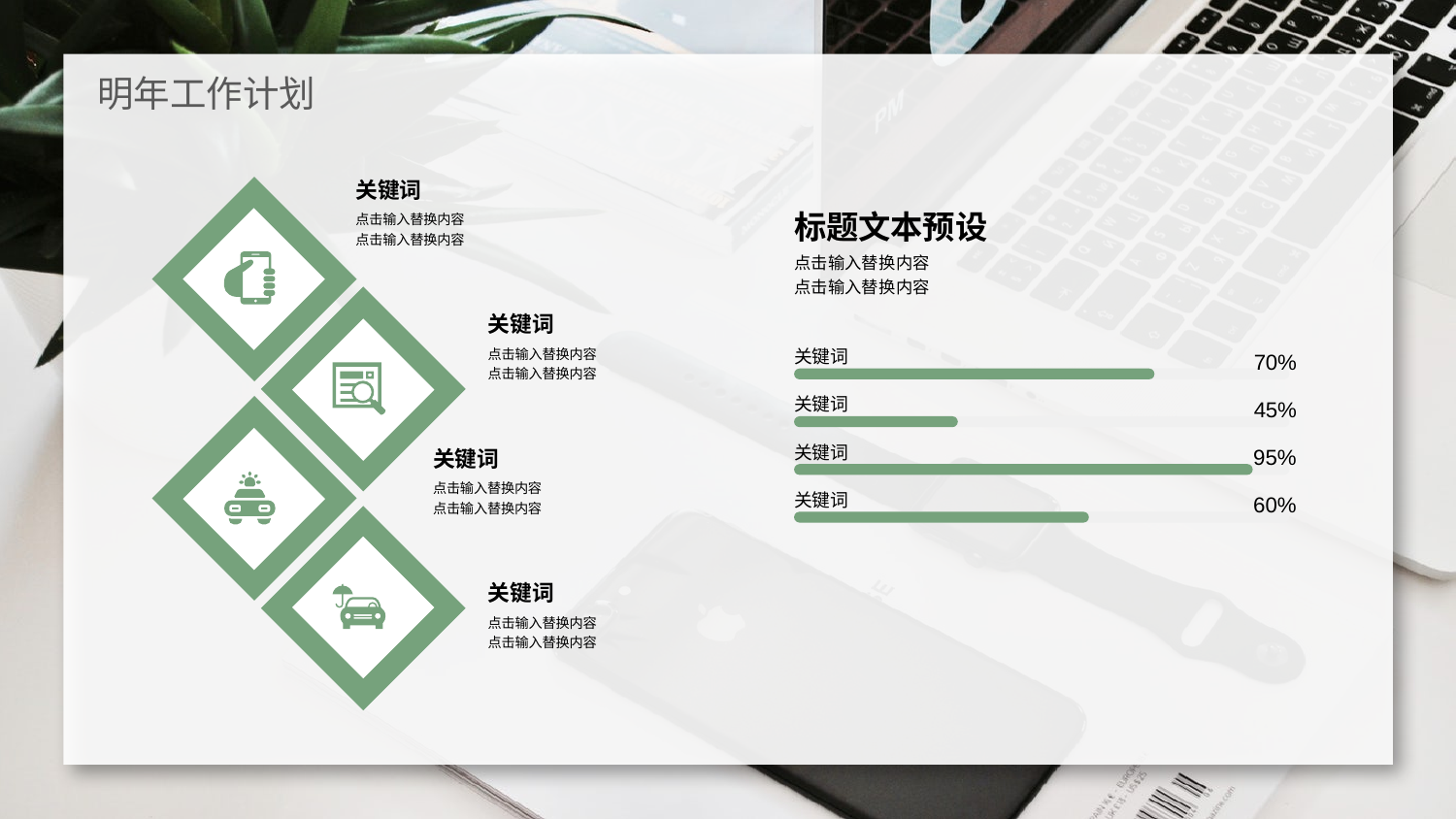

明年工作计划
关键词
点击输入替换内容
点击输入替换内容

标题文本预设
点击输入替换内容
点击输入替换内容

关键词
点击输入替换内容
点击输入替换内容
关键词
70%

关键词
45%

关键词
95%

关键词
60%

关键词
点击输入替换内容
点击输入替换内容

关键词
点击输入替换内容
点击输入替换内容